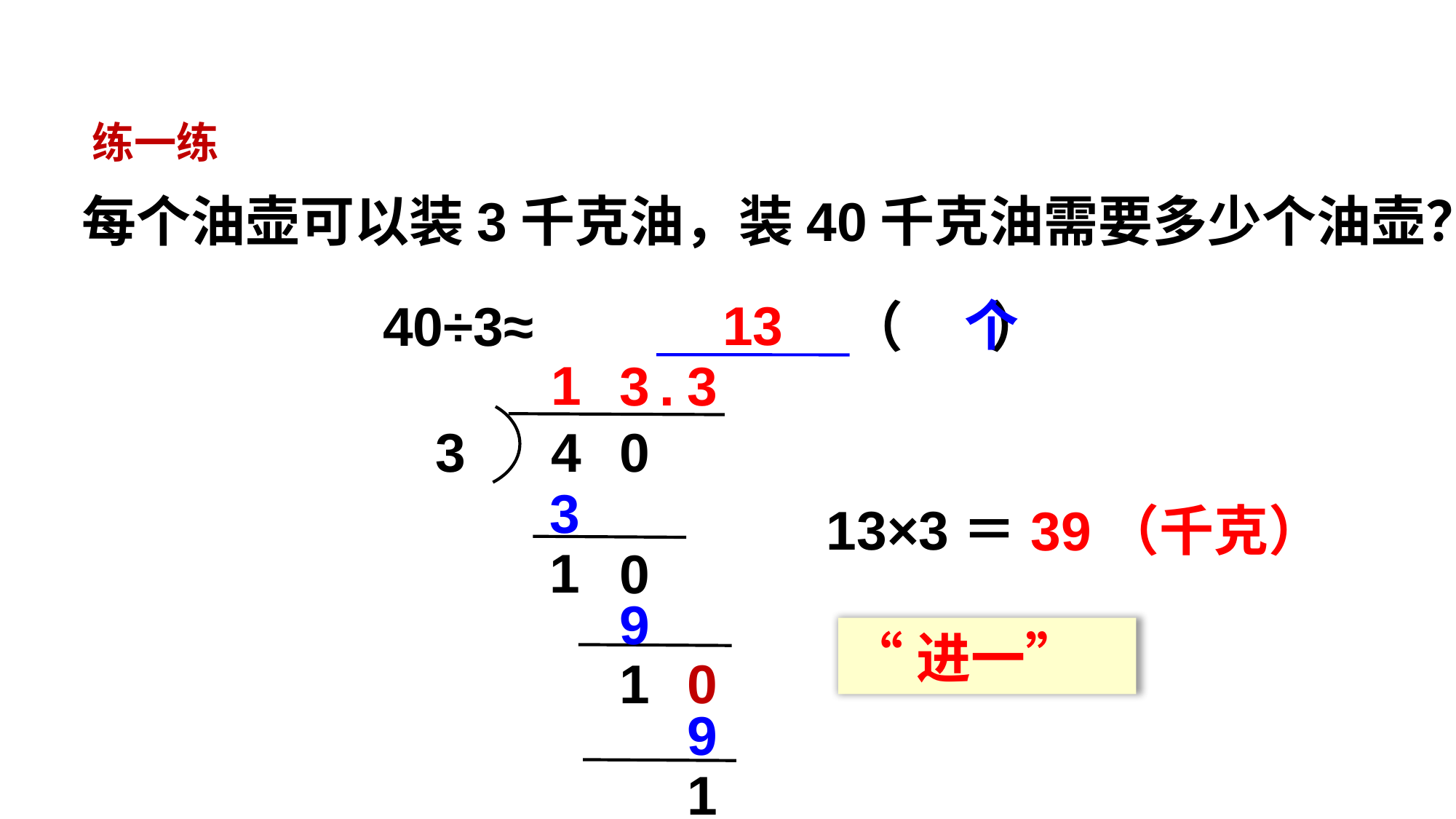

练一练
每个油壶可以装3千克油，装40千克油需要多少个油壶？
13
个
40÷3≈
（       ）
1
3
.
3

3
4
0
3
13×3＝
39（千克）
1
0
9
“进一”
1
0
9
1